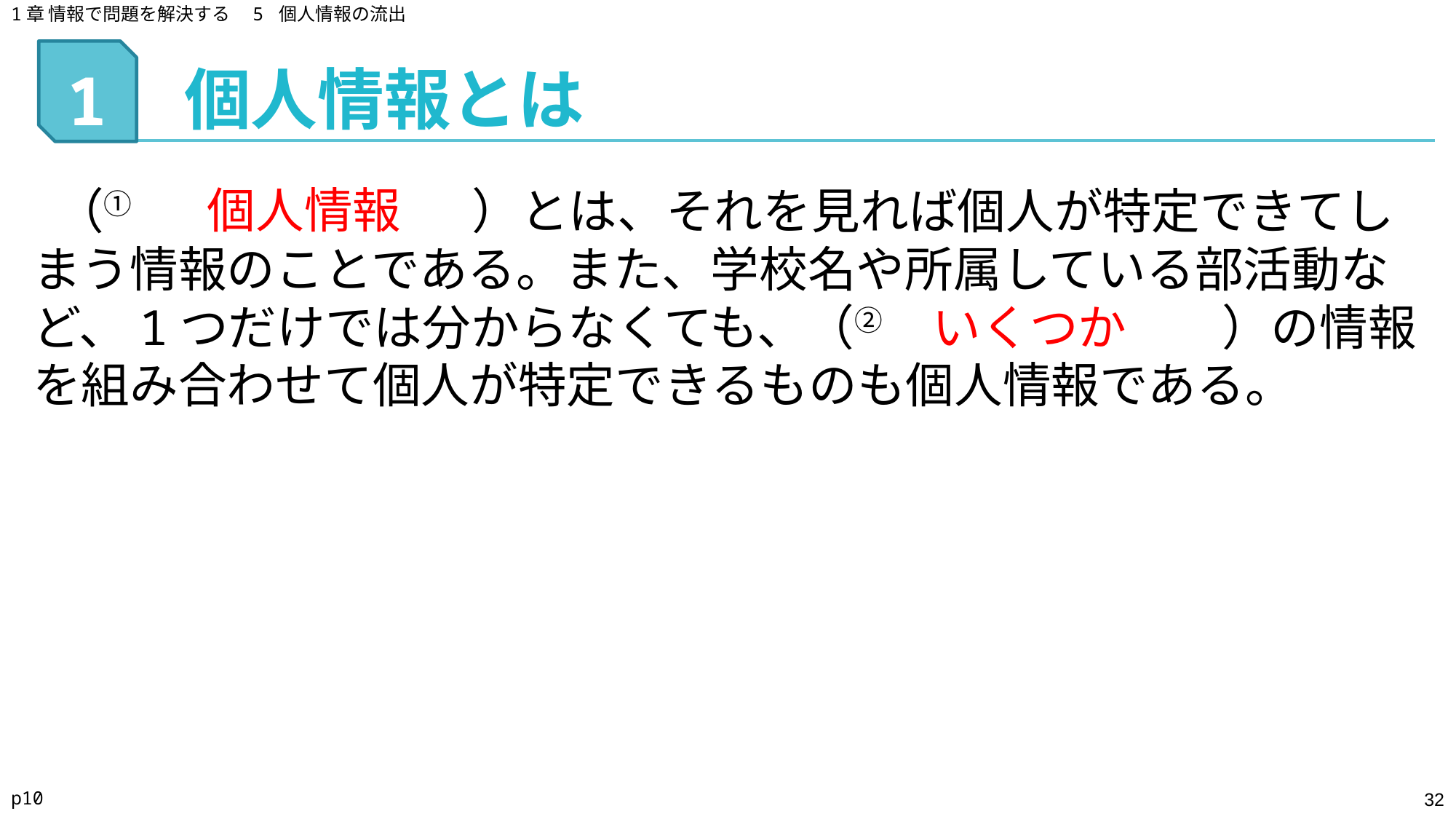

1章 情報で問題を解決する　5 個人情報の流出
個人情報とは
# 1
 （①　　　　　　　）とは、それを見れば個人が特定できてしまう情報のことである。また、学校名や所属している部活動など、1つだけでは分からなくても、（②　　　　　　　）の情報を組み合わせて個人が特定できるものも個人情報である。
個人情報
いくつか
p10
32